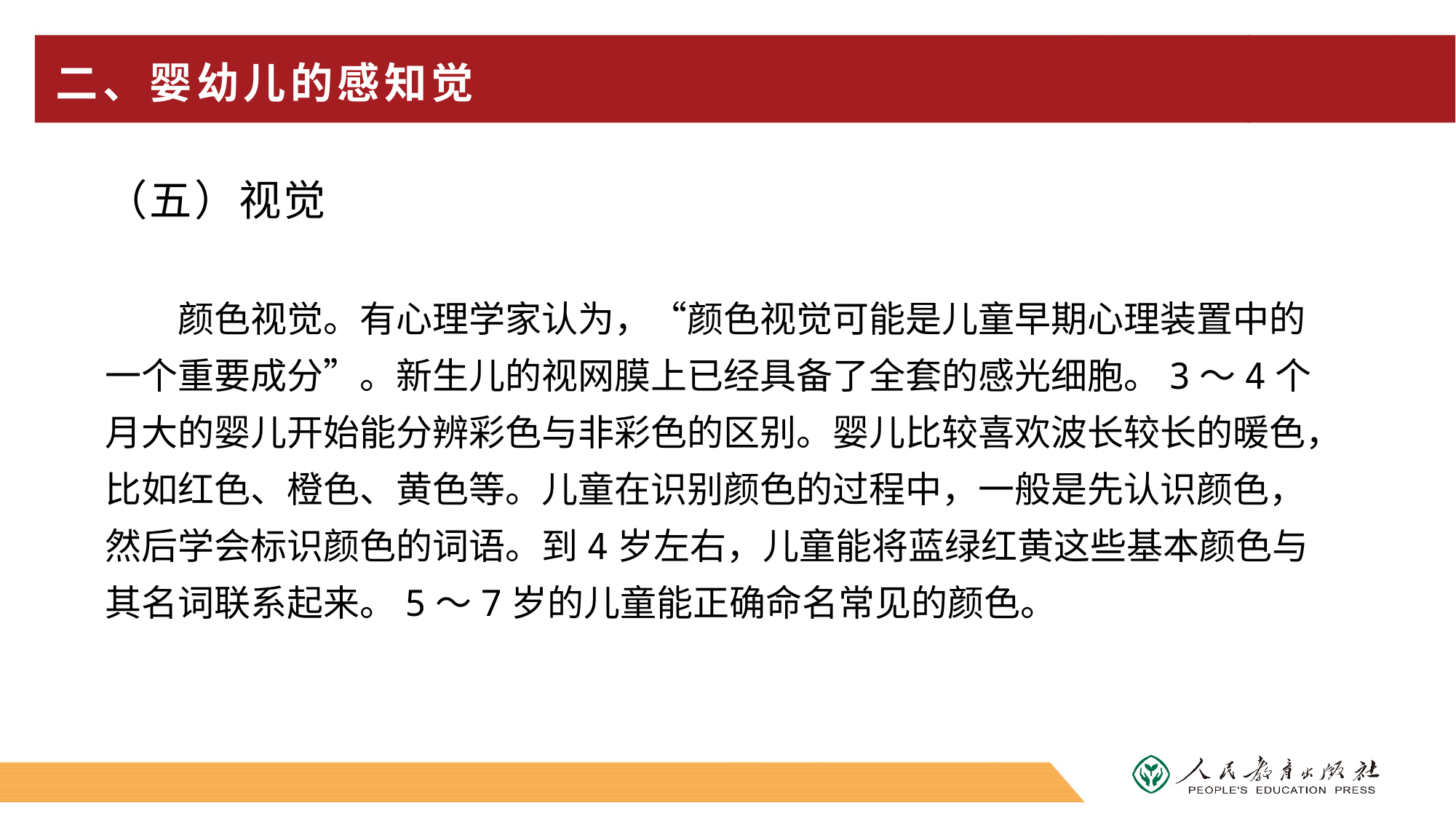

# 二、婴幼儿的感知觉
（五）视觉
颜色视觉。有心理学家认为，“颜色视觉可能是儿童早期心理装置中的一个重要成分”。新生儿的视网膜上已经具备了全套的感光细胞。3～4个月大的婴儿开始能分辨彩色与非彩色的区别。婴儿比较喜欢波长较长的暖色，比如红色、橙色、黄色等。儿童在识别颜色的过程中，一般是先认识颜色，然后学会标识颜色的词语。到4岁左右，儿童能将蓝绿红黄这些基本颜色与其名词联系起来。5～7岁的儿童能正确命名常见的颜色。